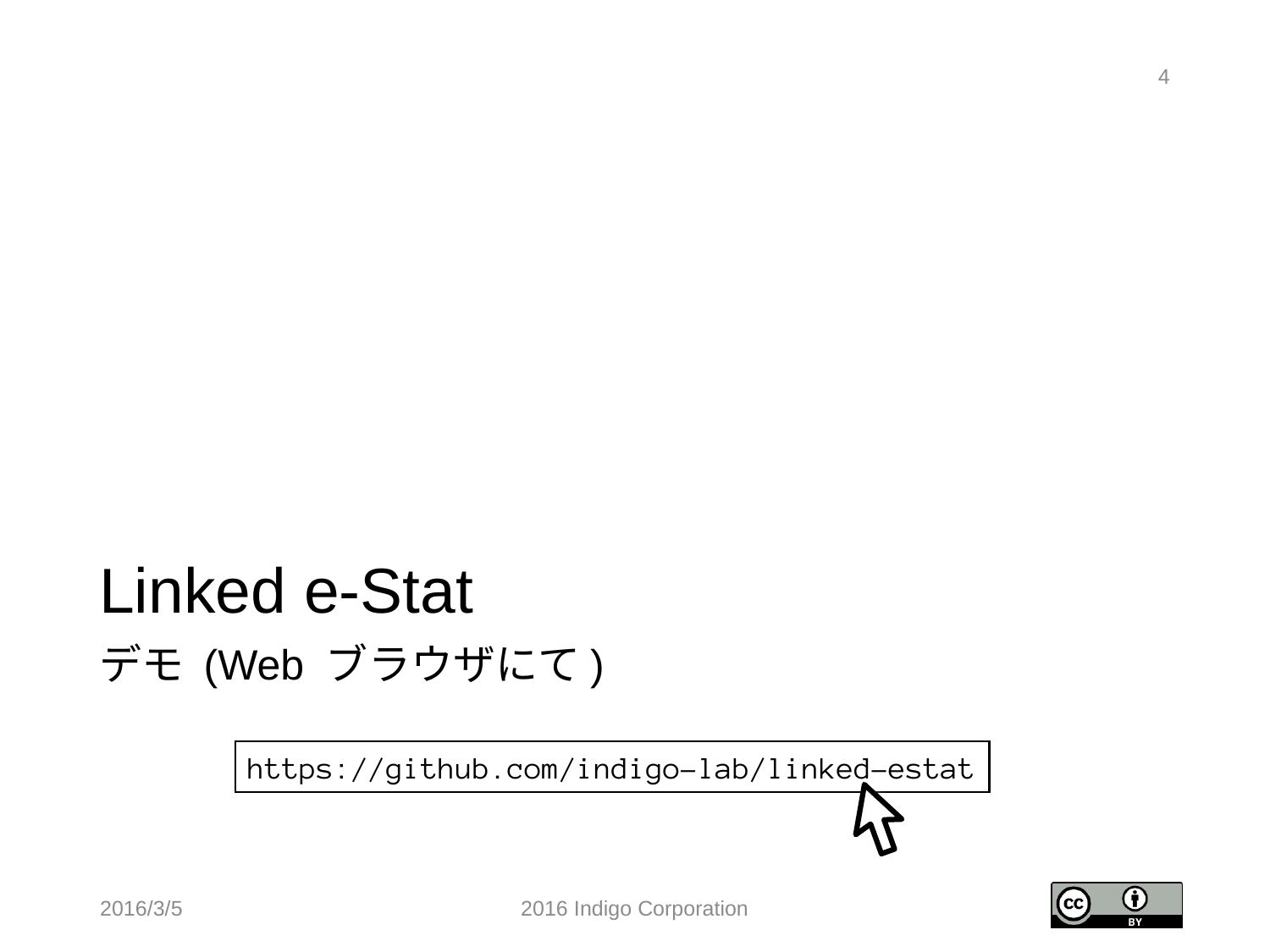

4
# Linked e-Stat
デモ (Web ブラウザにて)
https://github.com/indigo-lab/linked-estat

2016/3/5
2016 Indigo Corporation